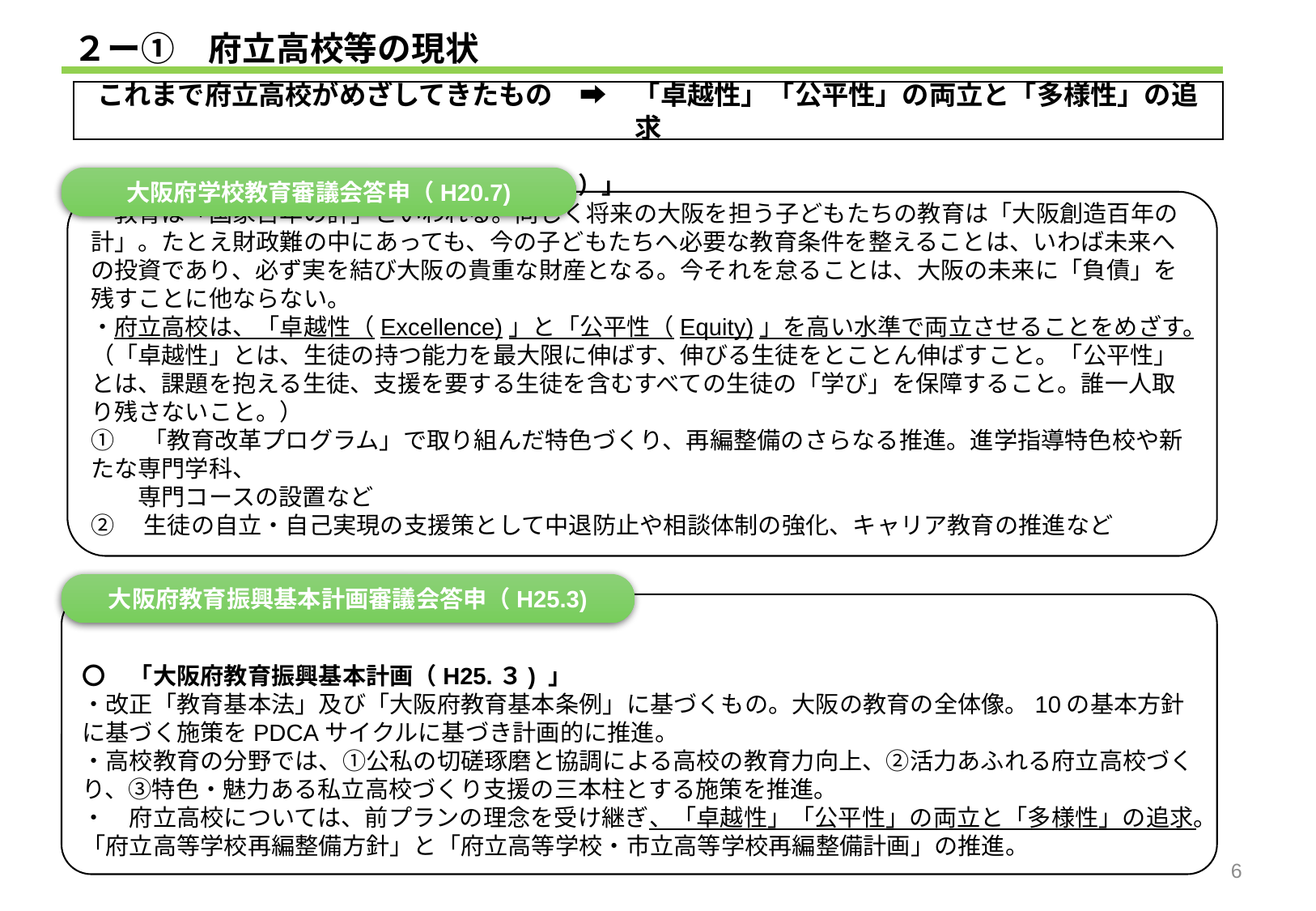

２ー①　府立高校等の現状
これまで府立高校がめざしてきたもの　➡　「卓越性」「公平性」の両立と「多様性」の追求
大阪府学校教育審議会答申（H20.7)

〇　「「大阪の教育力」向上プラン（H21.１）」
・教育は「国家百年の計」といわれる。同じく将来の大阪を担う子どもたちの教育は「大阪創造百年の計」。たとえ財政難の中にあっても、今の子どもたちへ必要な教育条件を整えることは、いわば未来への投資であり、必ず実を結び大阪の貴重な財産となる。今それを怠ることは、大阪の未来に「負債」を残すことに他ならない。
・府立高校は、「卓越性（Excellence)」と「公平性（Equity)」を高い水準で両立させることをめざす。（「卓越性」とは、生徒の持つ能力を最大限に伸ばす、伸びる生徒をとことん伸ばすこと。「公平性」とは、課題を抱える生徒、支援を要する生徒を含むすべての生徒の「学び」を保障すること。誰一人取り残さないこと。）
①　「教育改革プログラム」で取り組んだ特色づくり、再編整備のさらなる推進。進学指導特色校や新たな専門学科、
　　専門コースの設置など
②　生徒の自立・自己実現の支援策として中退防止や相談体制の強化、キャリア教育の推進など
大阪府教育振興基本計画審議会答申（H25.3)
〇　「大阪府教育振興基本計画（H25.３) 」
・改正「教育基本法」及び「大阪府教育基本条例」に基づくもの。大阪の教育の全体像。10の基本方針に基づく施策をPDCAサイクルに基づき計画的に推進。
・高校教育の分野では、①公私の切磋琢磨と協調による高校の教育力向上、②活力あふれる府立高校づくり、③特色・魅力ある私立高校づくり支援の三本柱とする施策を推進。
・　府立高校については、前プランの理念を受け継ぎ、「卓越性」「公平性」の両立と「多様性」の追求。「府立高等学校再編整備方針」と「府立高等学校・市立高等学校再編整備計画」の推進。
6